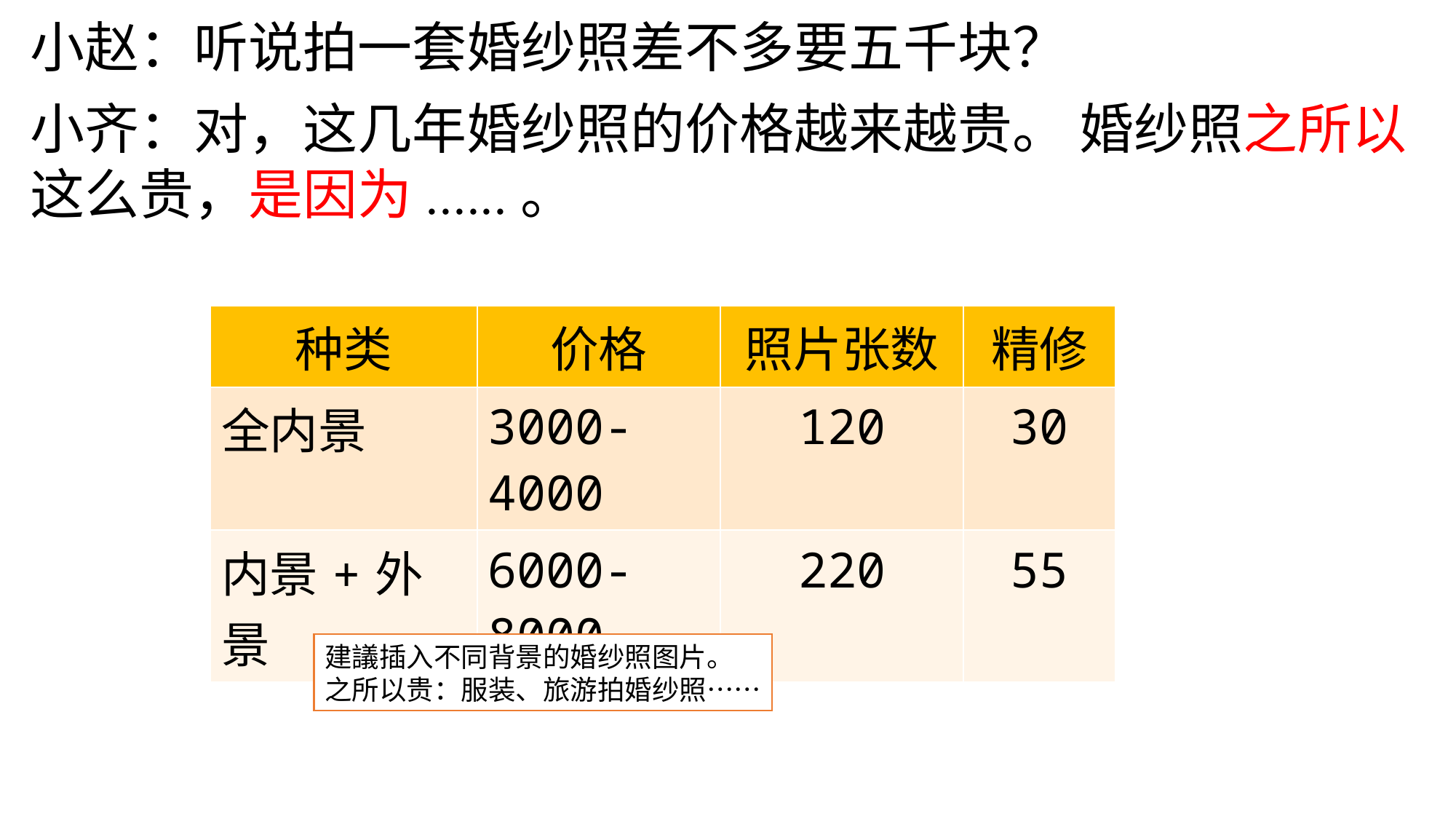

小赵：听说拍一套婚纱照差不多要五千块？
小齐：对，这几年婚纱照的价格越来越贵。 婚纱照之所以这么贵，是因为......。
| 种类 | 价格 | 照片张数 | 精修 |
| --- | --- | --- | --- |
| 全内景 | 3000-4000 | 120 | 30 |
| 内景+外景 | 6000-8000 | 220 | 55 |
建議插入不同背景的婚纱照图片。
之所以贵：服装、旅游拍婚纱照……